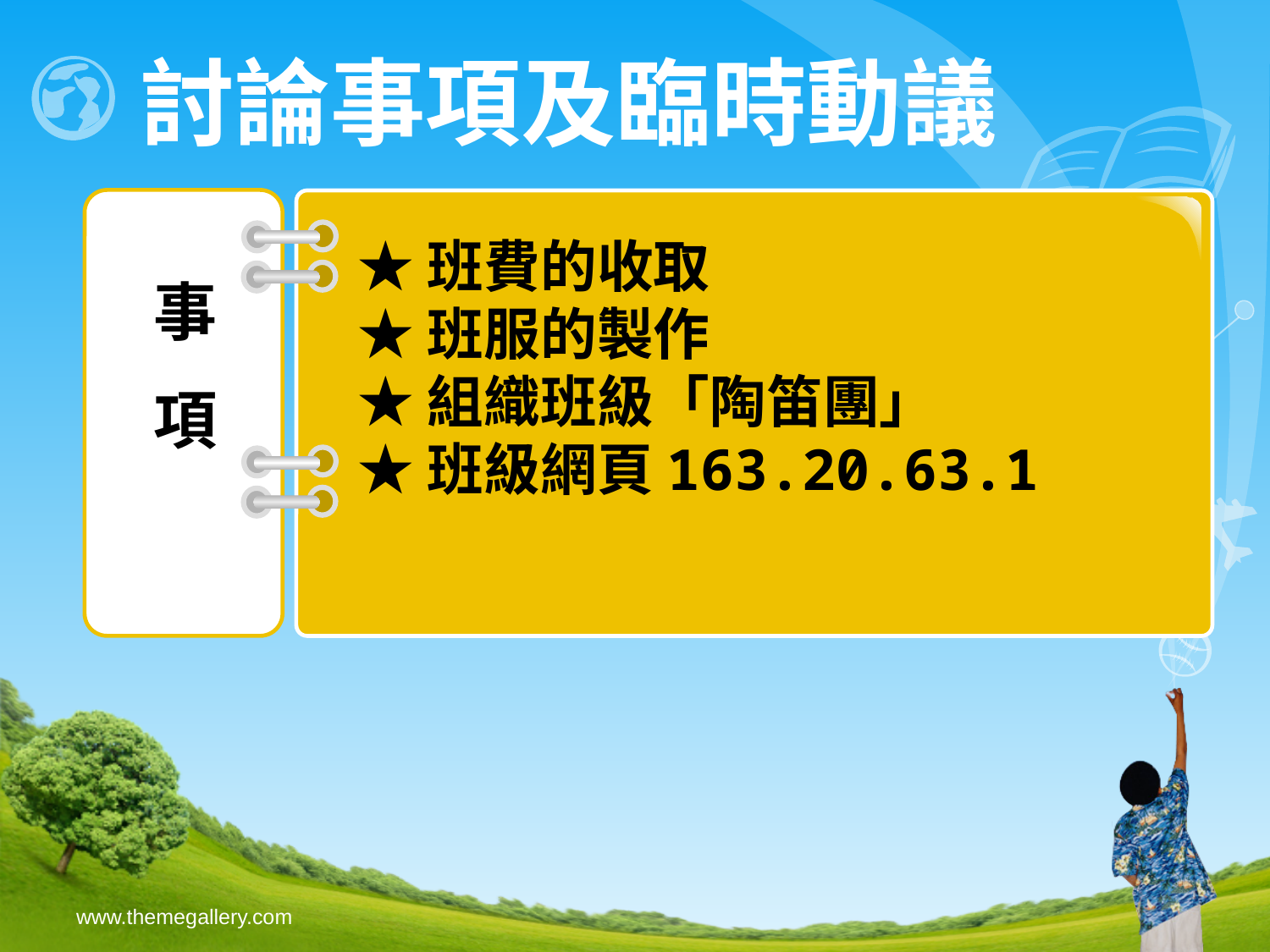

# 討論事項及臨時動議

★班費的收取
★班服的製作
★組織班級「陶笛團」
★班級網頁163.20.63.1
事
項

www.themegallery.com